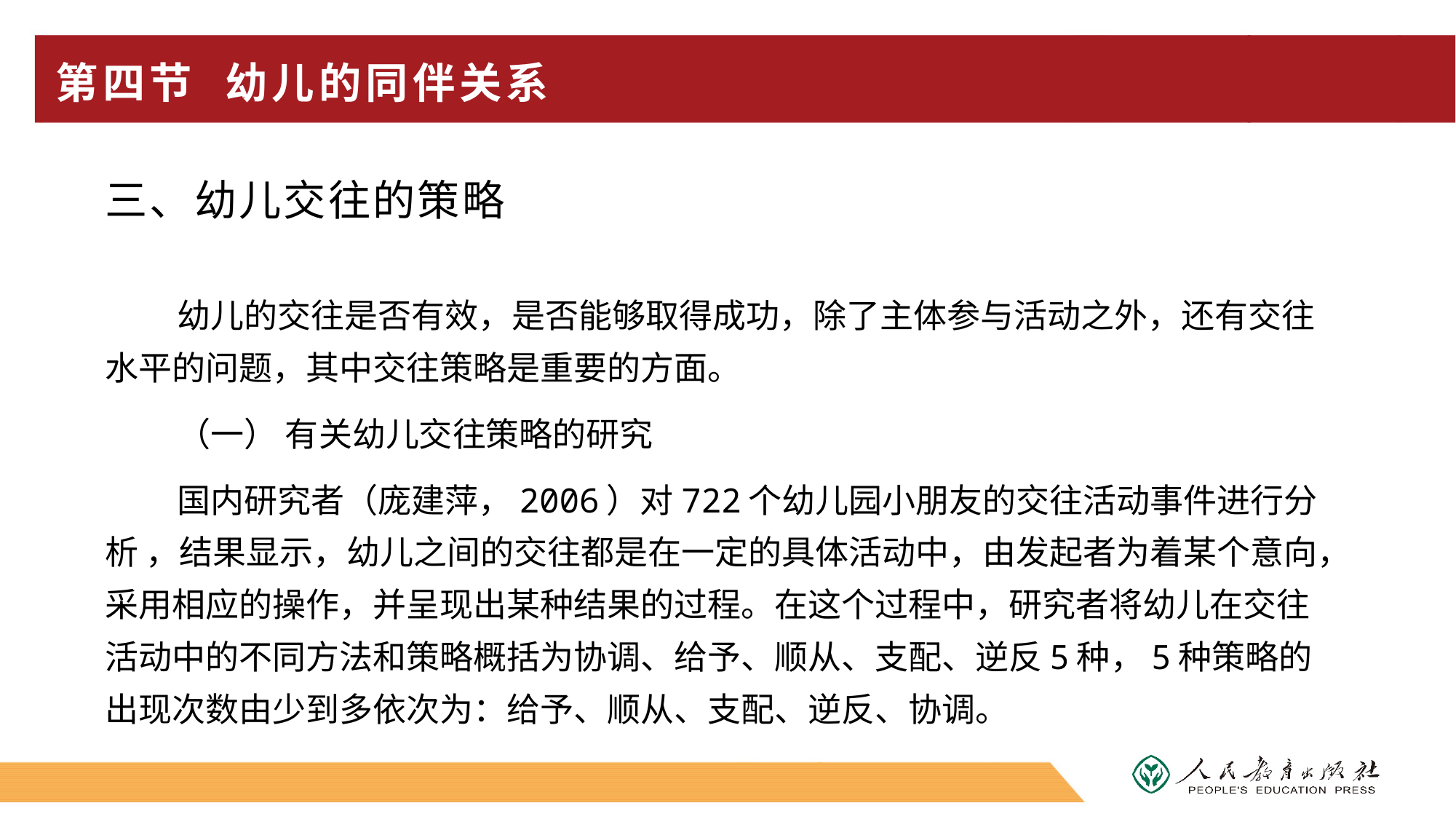

# 第四节  幼儿的同伴关系
三、幼儿交往的策略
幼儿的交往是否有效，是否能够取得成功，除了主体参与活动之外，还有交往水平的问题，其中交往策略是重要的方面。
（一） 有关幼儿交往策略的研究
国内研究者（庞建萍，2006）对722个幼儿园小朋友的交往活动事件进行分析 ，结果显示，幼儿之间的交往都是在一定的具体活动中，由发起者为着某个意向，采用相应的操作，并呈现出某种结果的过程。在这个过程中，研究者将幼儿在交往活动中的不同方法和策略概括为协调、给予、顺从、支配、逆反5种，5种策略的出现次数由少到多依次为：给予、顺从、支配、逆反、协调。